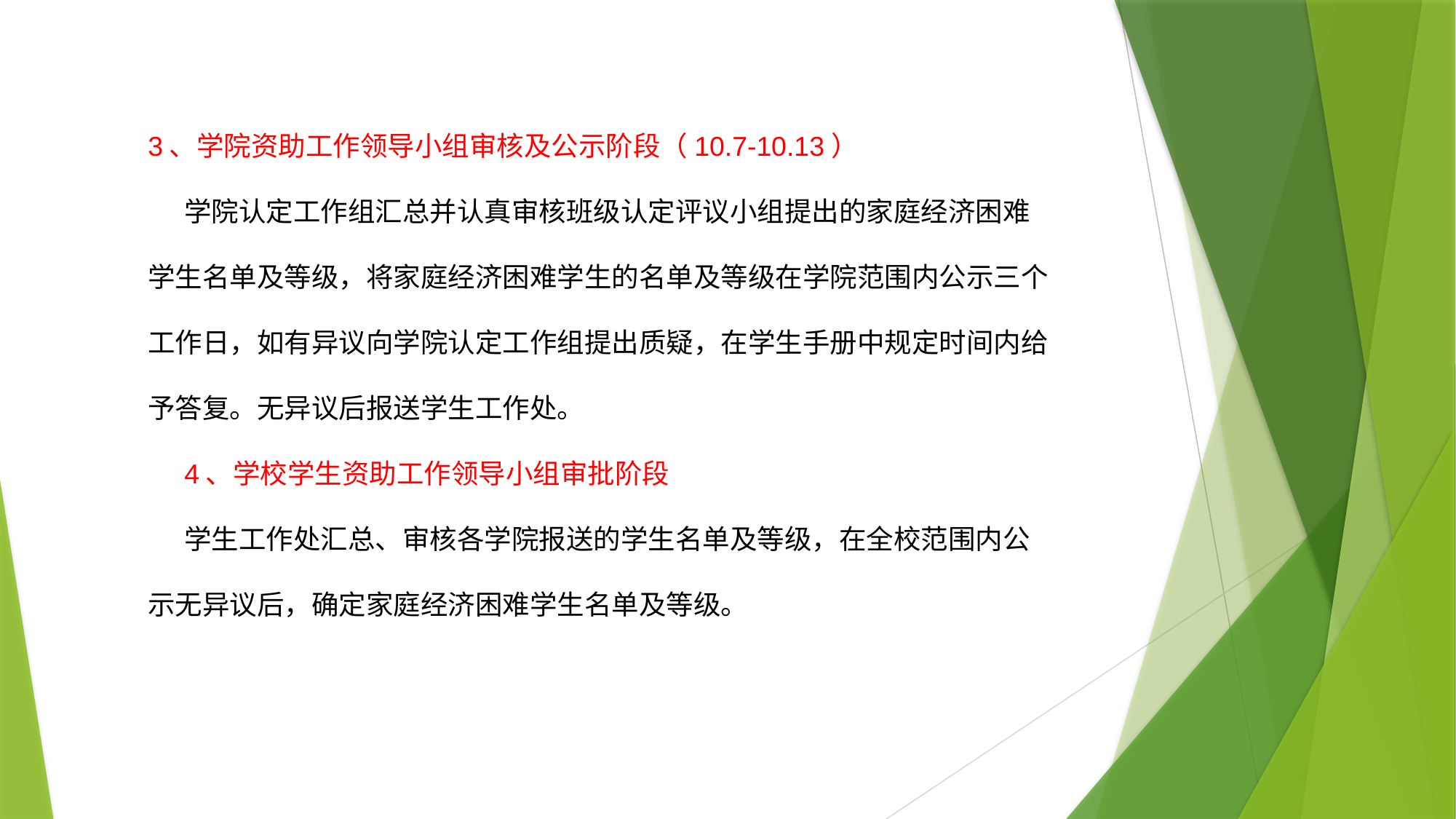

3、学院资助工作领导小组审核及公示阶段（10.7-10.13）
学院认定工作组汇总并认真审核班级认定评议小组提出的家庭经济困难学生名单及等级，将家庭经济困难学生的名单及等级在学院范围内公示三个工作日，如有异议向学院认定工作组提出质疑，在学生手册中规定时间内给予答复。无异议后报送学生工作处。
4、学校学生资助工作领导小组审批阶段
学生工作处汇总、审核各学院报送的学生名单及等级，在全校范围内公示无异议后，确定家庭经济困难学生名单及等级。